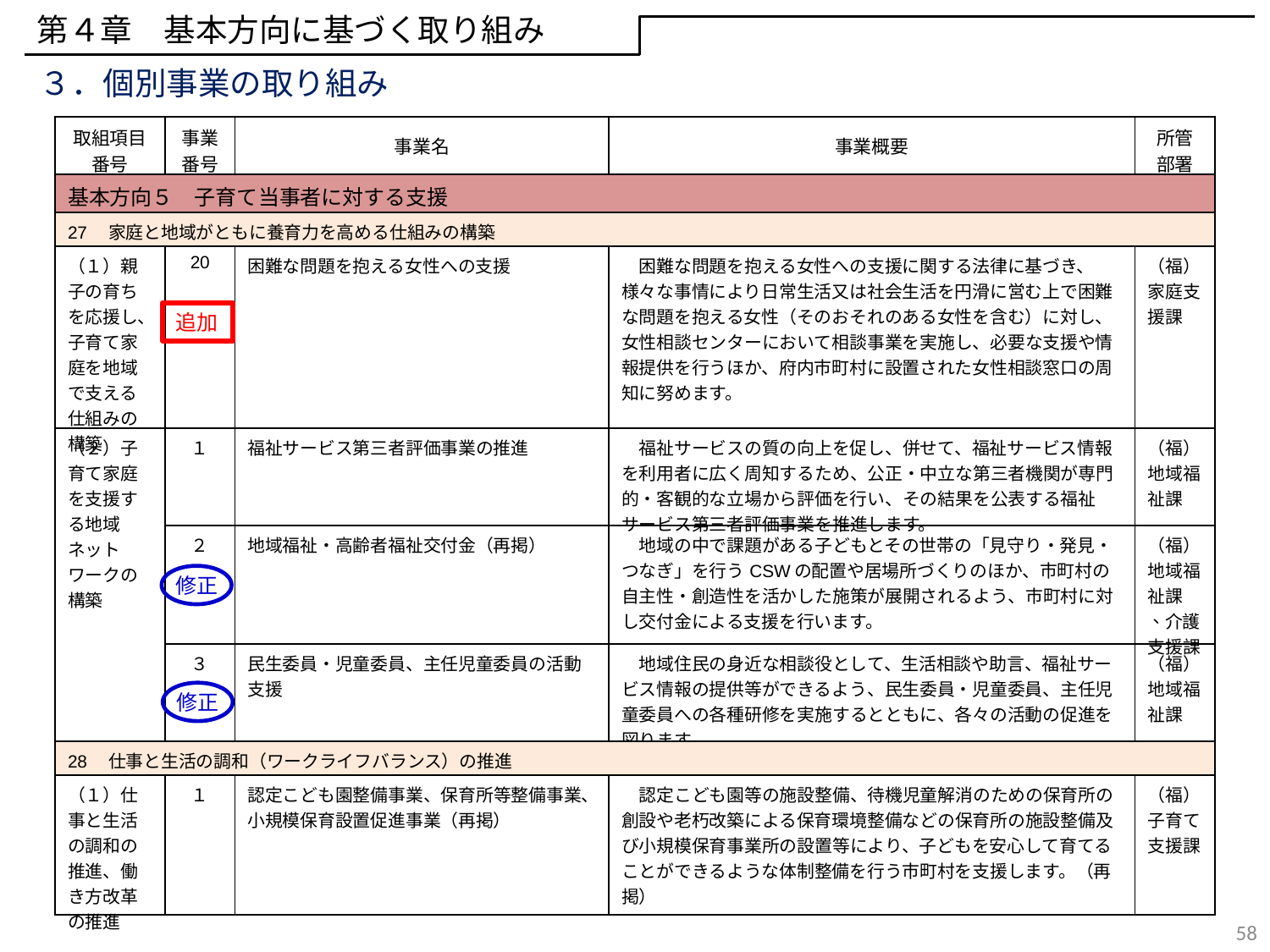

第４章　基本方向に基づく取り組み
３．個別事業の取り組み
| 取組項目 番号 | 事業 番号 | 事業名 | 事業概要 | 所管 部署 |
| --- | --- | --- | --- | --- |
| 基本方向５　子育て当事者に対する支援 |  |  |  |  |
| 27　家庭と地域がともに養育力を高める仕組みの構築 |  |  |  |  |
| （１）親子の育ちを応援し、子育て家庭を地域で支える仕組みの構築 | 20 | 困難な問題を抱える女性への支援 | 困難な問題を抱える女性への支援に関する法律に基づき、様々な事情により日常生活又は社会生活を円滑に営む上で困難な問題を抱える女性（そのおそれのある女性を含む）に対し、女性相談センターにおいて相談事業を実施し、必要な支援や情報提供を行うほか、府内市町村に設置された女性相談窓口の周知に努めます。 | （福）家庭支援課 |
| （２）子育て家庭を支援する地域ネットワークの構築 | １ | 福祉サービス第三者評価事業の推進 | 福祉サービスの質の向上を促し、併せて、福祉サービス情報を利用者に広く周知するため、公正・中立な第三者機関が専門的・客観的な立場から評価を行い、その結果を公表する福祉サービス第三者評価事業を推進します。 | （福）地域福祉課 |
|  | ２ | 地域福祉・高齢者福祉交付金（再掲） | 地域の中で課題がある子どもとその世帯の「見守り・発見・つなぎ」を行うCSWの配置や居場所づくりのほか、市町村の自主性・創造性を活かした施策が展開されるよう、市町村に対し交付金による支援を行います。 | （福）地域福祉課 、介護支援課 |
|  | ３ | 民生委員・児童委員、主任児童委員の活動支援 | 地域住民の身近な相談役として、生活相談や助言、福祉サービス情報の提供等ができるよう、民生委員・児童委員、主任児童委員への各種研修を実施するとともに、各々の活動の促進を図ります。 | （福）地域福祉課 |
| 28　仕事と生活の調和（ワークライフバランス）の推進 |  |  |  |  |
| （１）仕事と生活の調和の推進、働き方改革の推進 | １ | 認定こども園整備事業、保育所等整備事業、小規模保育設置促進事業（再掲） | 認定こども園等の施設整備、待機児童解消のための保育所の創設や老朽改築による保育環境整備などの保育所の施設整備及び小規模保育事業所の設置等により、子どもを安心して育てることができるような体制整備を行う市町村を支援します。（再掲） | （福）子育て支援課 |
追加

修正

修正
58